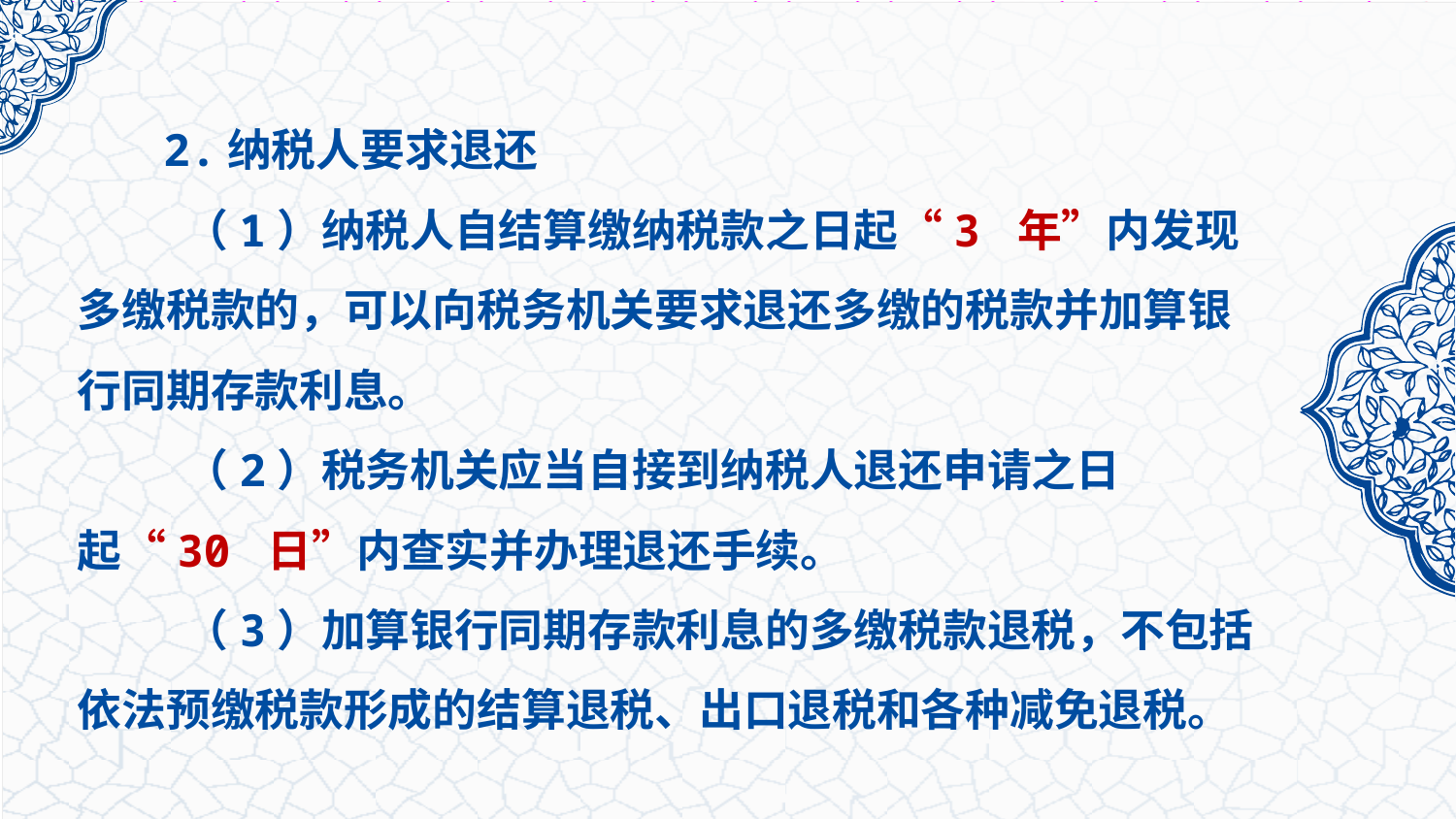

2.纳税人要求退还
 （1）纳税人自结算缴纳税款之日起“3 年”内发现多缴税款的，可以向税务机关要求退还多缴的税款并加算银行同期存款利息。
 （2）税务机关应当自接到纳税人退还申请之日起“30 日”内查实并办理退还手续。
 （3）加算银行同期存款利息的多缴税款退税，不包括依法预缴税款形成的结算退税、出口退税和各种减免退税。